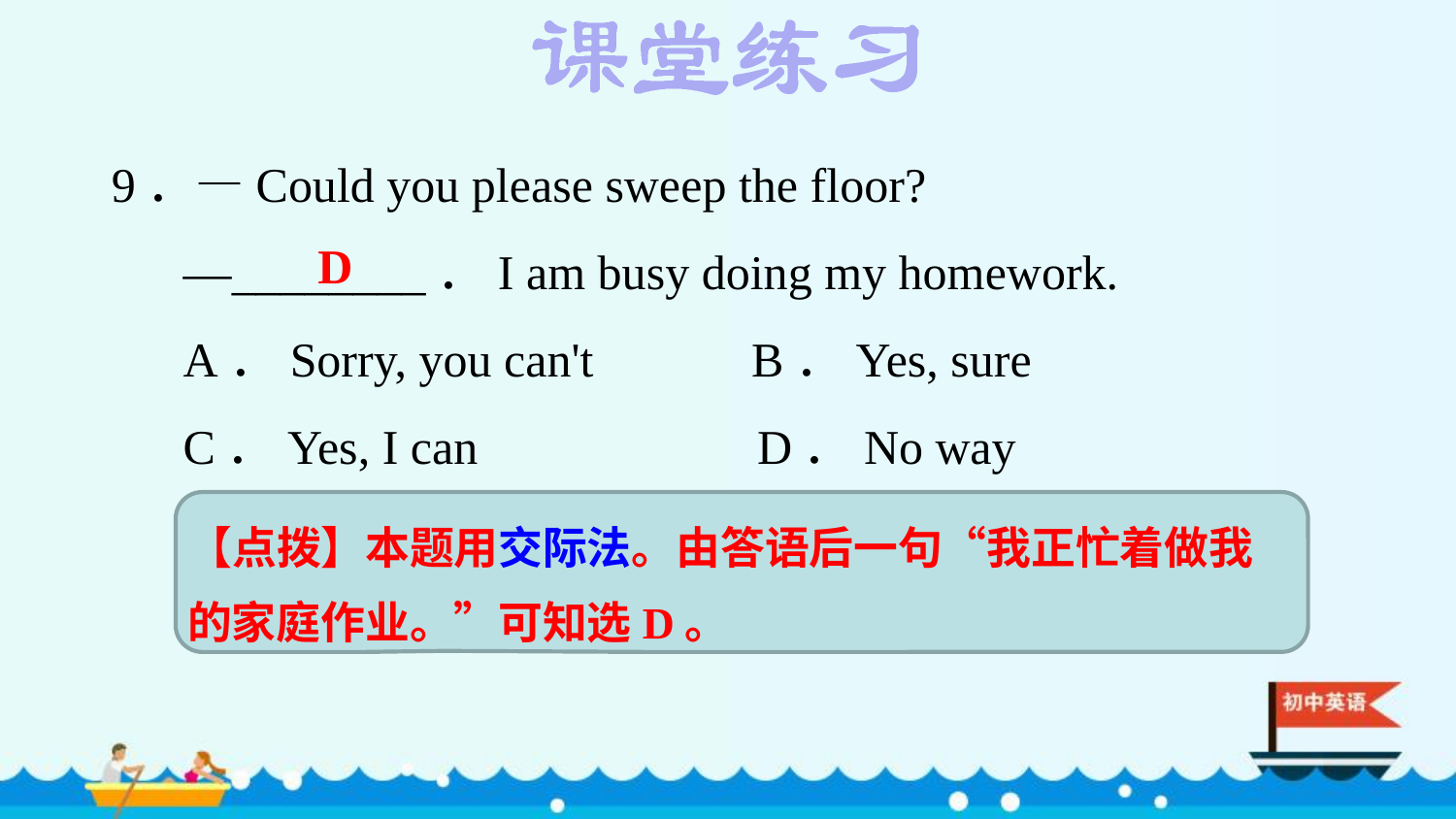

9．—Could you please sweep the floor?
—________．I am busy doing my homework.
A．Sorry, you can't             B．Yes, sure
C．Yes, I can                       D．No way
D
【点拨】本题用交际法。由答语后一句“我正忙着做我的家庭作业。”可知选D。